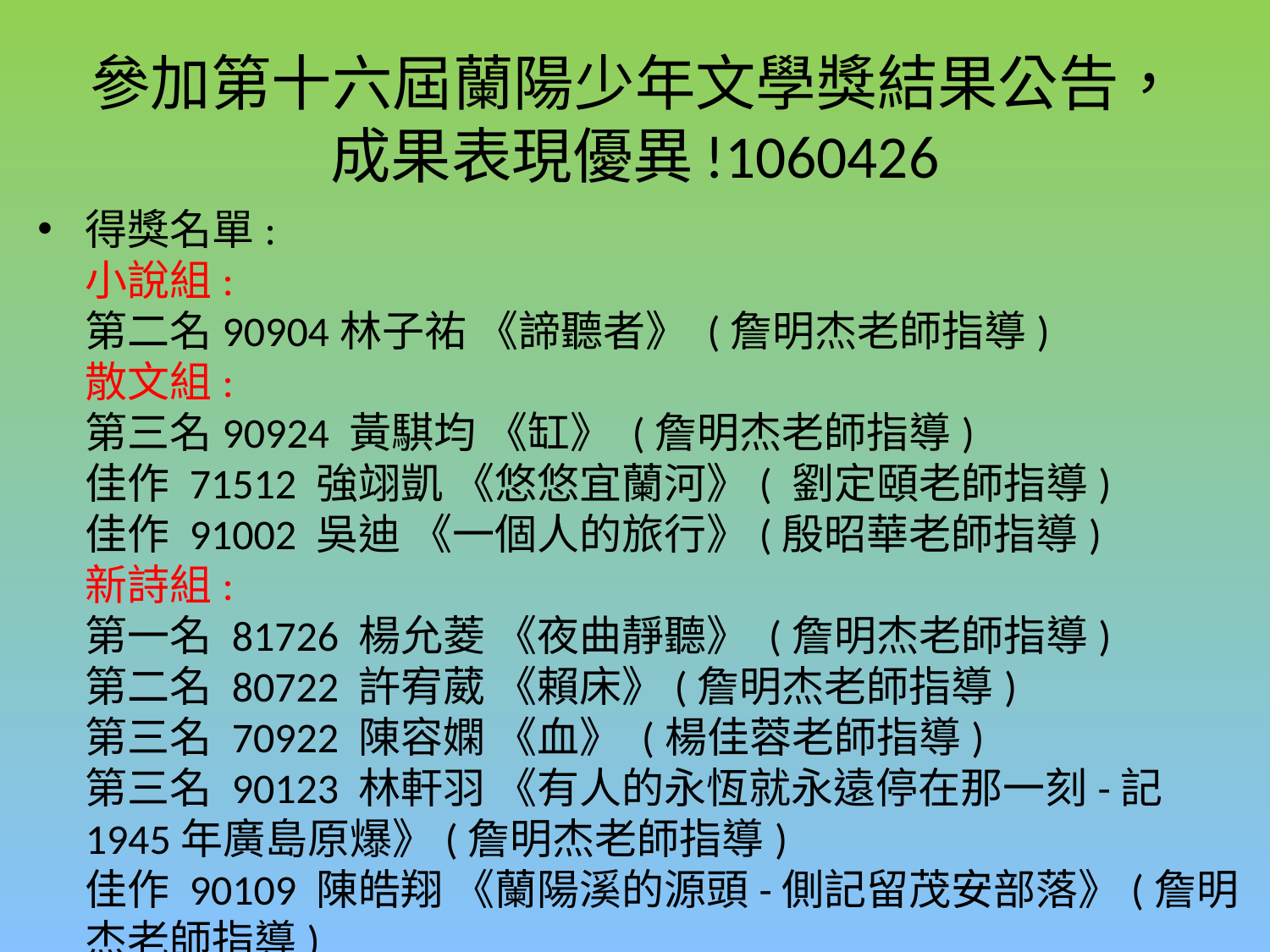

# 參加第十六屆蘭陽少年文學獎結果公告，成果表現優異!1060426
得獎名單:
小說組:
第二名90904林子祐 《諦聽者》 (詹明杰老師指導)
散文組:
第三名90924 黃騏均 《缸》 (詹明杰老師指導)
佳作 71512 強翊凱 《悠悠宜蘭河》( 劉定頤老師指導)
佳作 91002 吳迪 《一個人的旅行》(殷昭華老師指導)
新詩組:
第一名 81726 楊允菱 《夜曲靜聽》 (詹明杰老師指導)
第二名 80722 許宥葳 《賴床》(詹明杰老師指導)
第三名 70922 陳容嫻 《血》 (楊佳蓉老師指導)
第三名 90123 林軒羽 《有人的永恆就永遠停在那一刻-記1945年廣島原爆》(詹明杰老師指導)
佳作 90109 陳皓翔 《蘭陽溪的源頭-側記留茂安部落》(詹明杰老師指導)